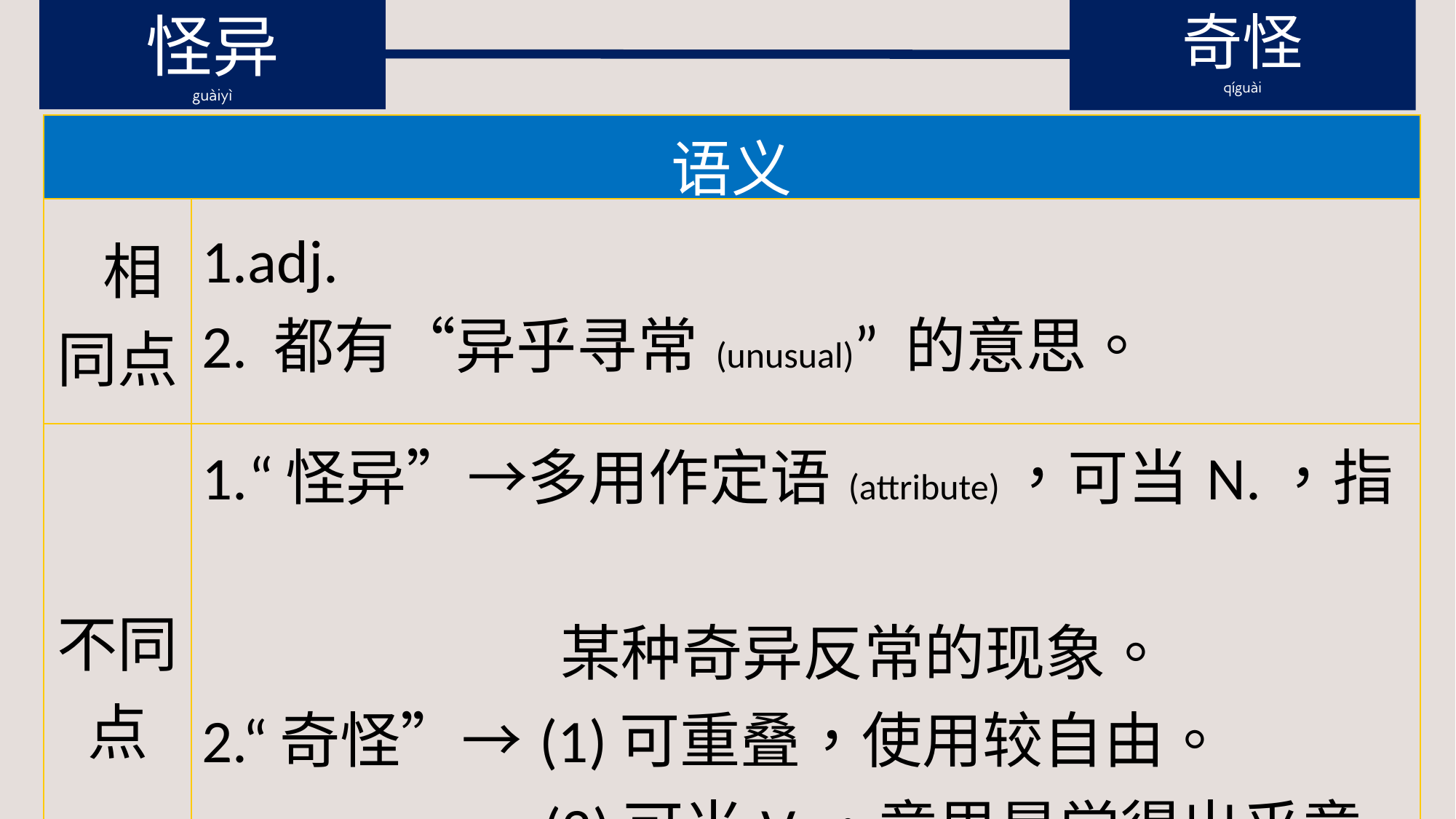

怪异
guàiyì
奇怪
qíguài

| 语义 |  |
| --- | --- |
| 相同点 | 1.adj. 2. 都有“异乎寻常(unusual)” 的意思。 |
| 不同点 | 1.“怪异”→多用作定语(attribute)，可当N.，指 某种奇异反常的现象。 2.“奇怪”→(1)可重叠，使用较自由。 (2)可当V.，意思是觉得出乎意料， 难以理解。 |